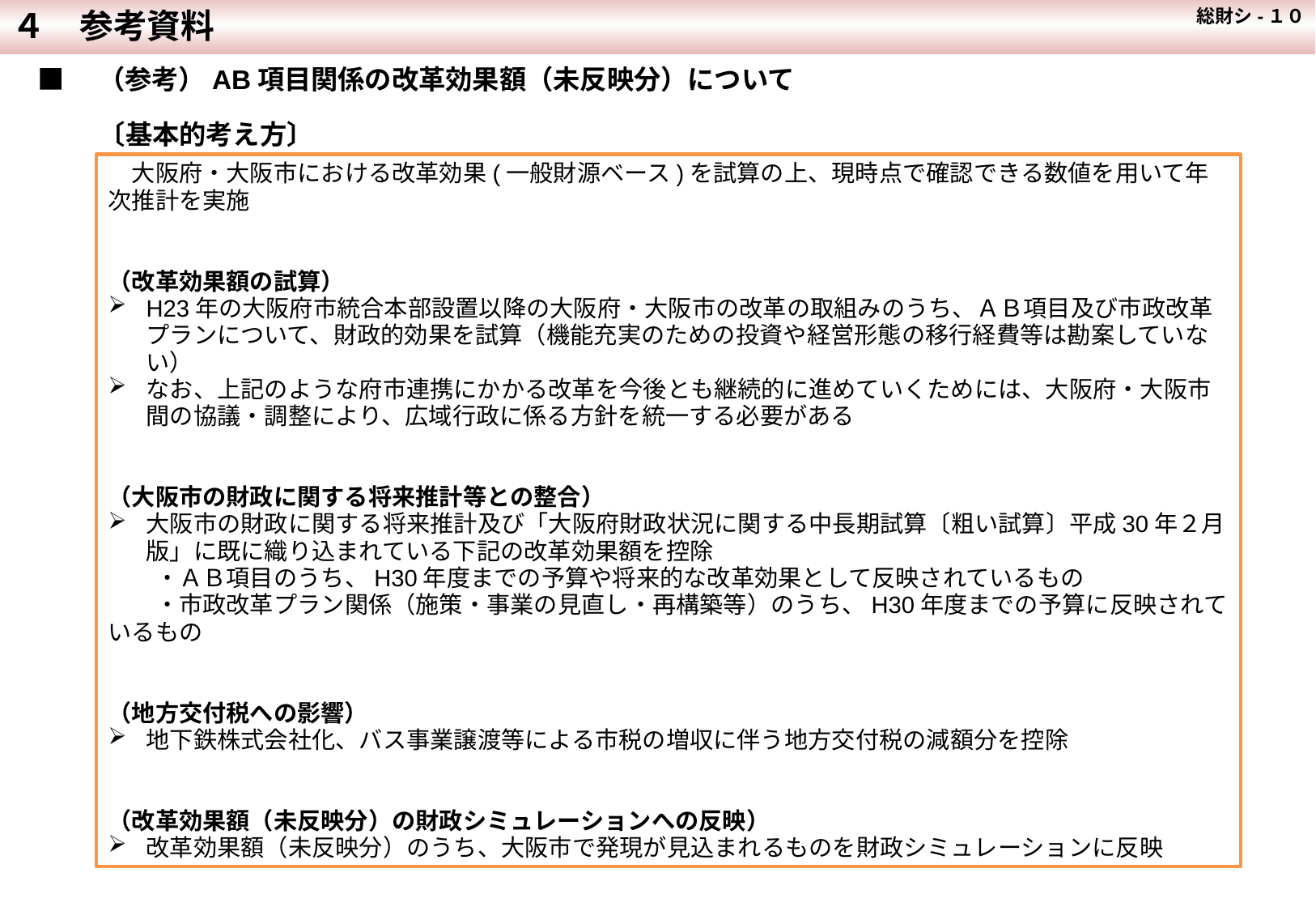

４　参考資料
総財シ-１０
■　（参考）AB項目関係の改革効果額（未反映分）について
〔基本的考え方〕
　大阪府・大阪市における改革効果(一般財源ベース)を試算の上、現時点で確認できる数値を用いて年次推計を実施

（改革効果額の試算）
H23年の大阪府市統合本部設置以降の大阪府・大阪市の改革の取組みのうち、ＡＢ項目及び市政改革プランについて、財政的効果を試算（機能充実のための投資や経営形態の移行経費等は勘案していない）
なお、上記のような府市連携にかかる改革を今後とも継続的に進めていくためには、大阪府・大阪市間の協議・調整により、広域行政に係る方針を統一する必要がある

（大阪市の財政に関する将来推計等との整合）
大阪市の財政に関する将来推計及び「大阪府財政状況に関する中長期試算〔粗い試算〕平成30年２月版」に既に織り込まれている下記の改革効果額を控除
　　・ＡＢ項目のうち、H30年度までの予算や将来的な改革効果として反映されているもの
　　・市政改革プラン関係（施策・事業の見直し・再構築等）のうち、H30年度までの予算に反映されているもの

（地方交付税への影響）
地下鉄株式会社化、バス事業譲渡等による市税の増収に伴う地方交付税の減額分を控除

（改革効果額（未反映分）の財政シミュレーションへの反映）
改革効果額（未反映分）のうち、大阪市で発現が見込まれるものを財政シミュレーションに反映